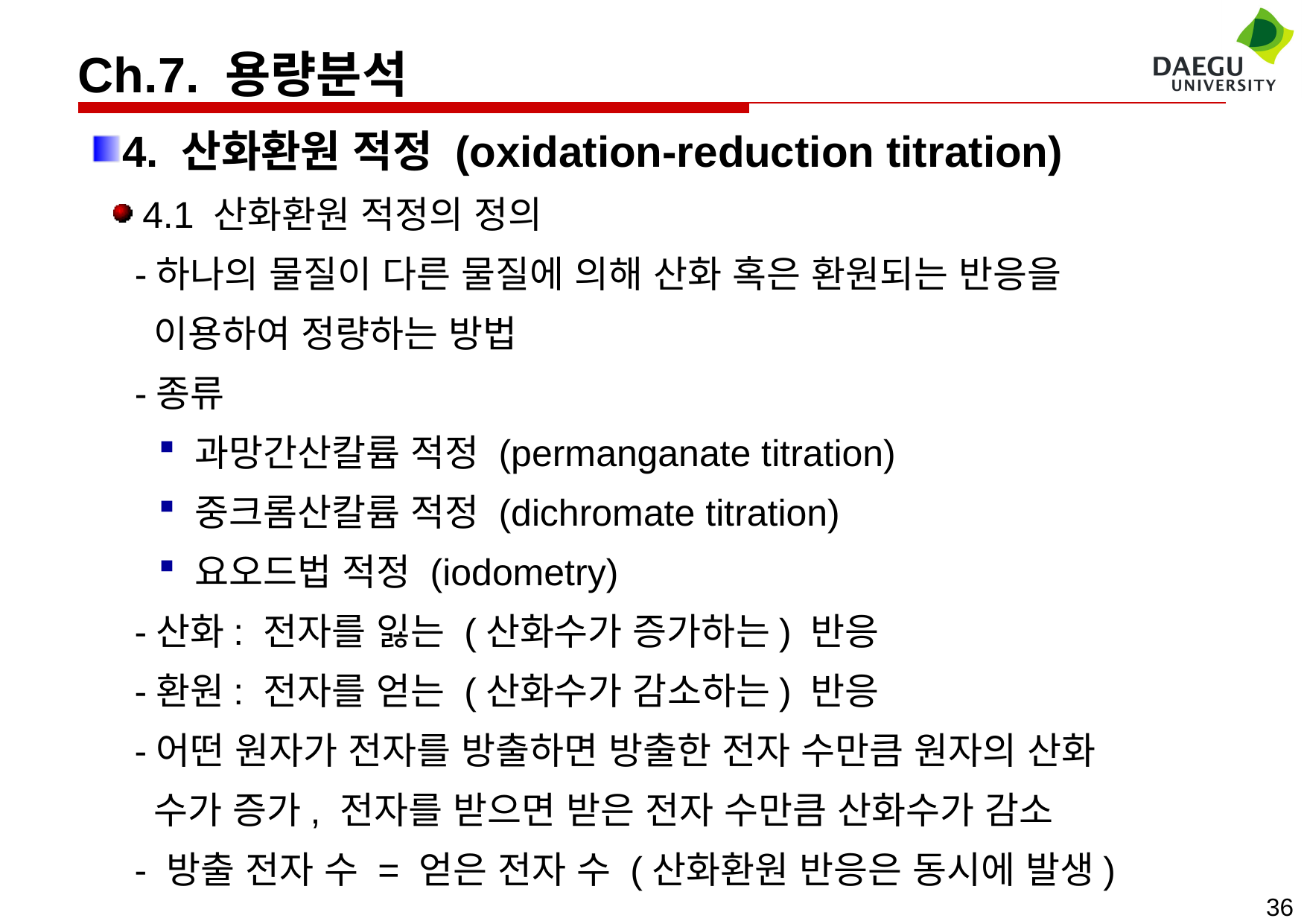

Ch.7. 용량분석
4. 산화환원 적정 (oxidation-reduction titration)
 4.1 산화환원 적정의 정의
  -하나의 물질이 다른 물질에 의해 산화 혹은 환원되는 반응을
   이용하여 정량하는 방법
  -종류
 과망간산칼륨 적정 (permanganate titration)
 중크롬산칼륨 적정 (dichromate titration)
 요오드법 적정 (iodometry)
  -산화: 전자를 잃는 (산화수가 증가하는) 반응
  -환원: 전자를 얻는 (산화수가 감소하는) 반응
  -어떤 원자가 전자를 방출하면 방출한 전자 수만큼 원자의 산화
   수가 증가, 전자를 받으면 받은 전자 수만큼 산화수가 감소
  - 방출 전자 수 = 얻은 전자 수 (산화환원 반응은 동시에 발생)
36